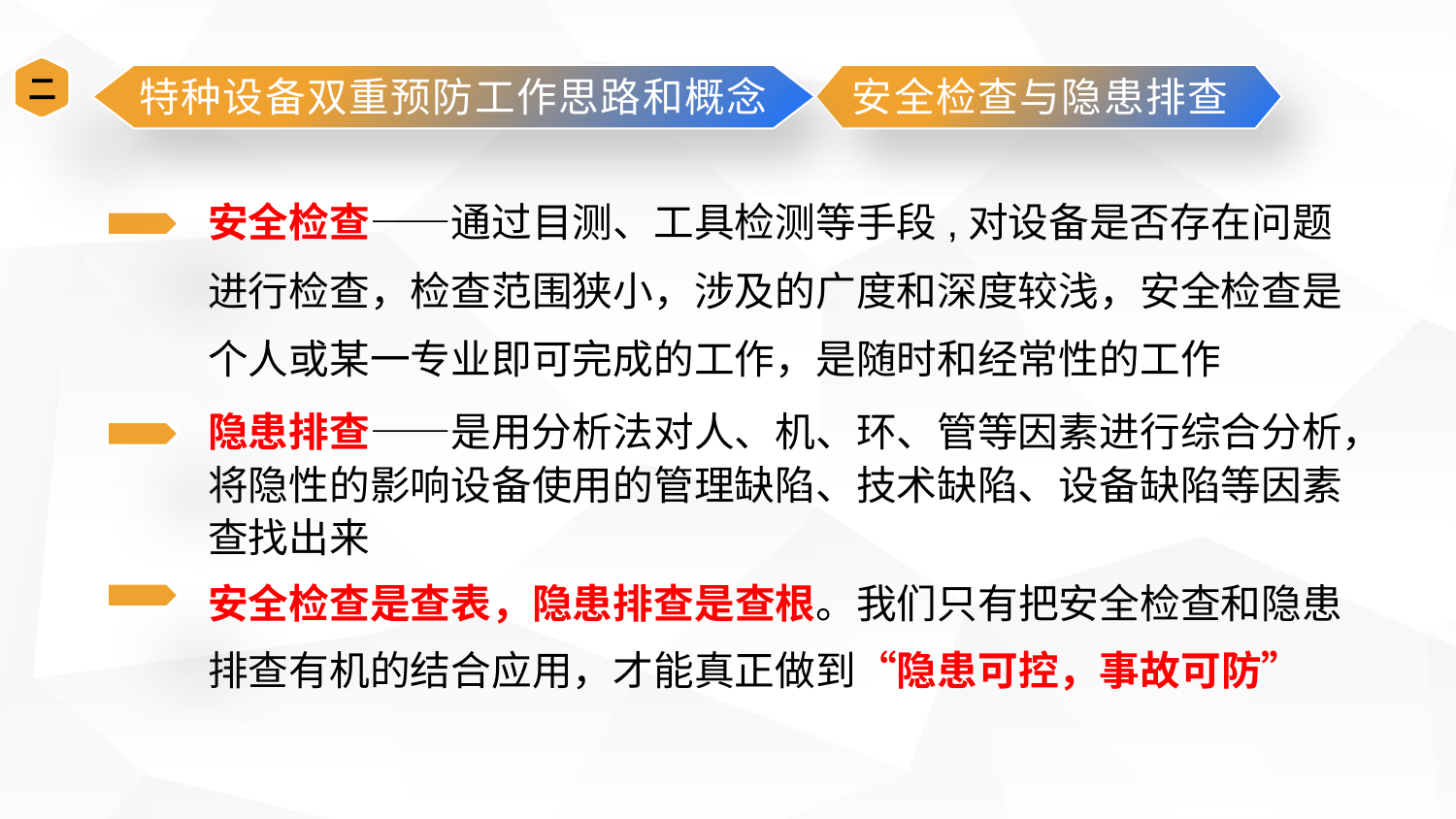

二

特种设备双重预防工作思路和概念

安全检查与隐患排查

安全检查——通过目测、工具检测等手段,对设备是否存在问题进行检查，检查范围狭小，涉及的广度和深度较浅，安全检查是个人或某一专业即可完成的工作，是随时和经常性的工作

隐患排查——是用分析法对人、机、环、管等因素进行综合分析，将隐性的影响设备使用的管理缺陷、技术缺陷、设备缺陷等因素查找出来
安全检查是查表，隐患排查是查根。我们只有把安全检查和隐患排查有机的结合应用，才能真正做到“隐患可控，事故可防”

29